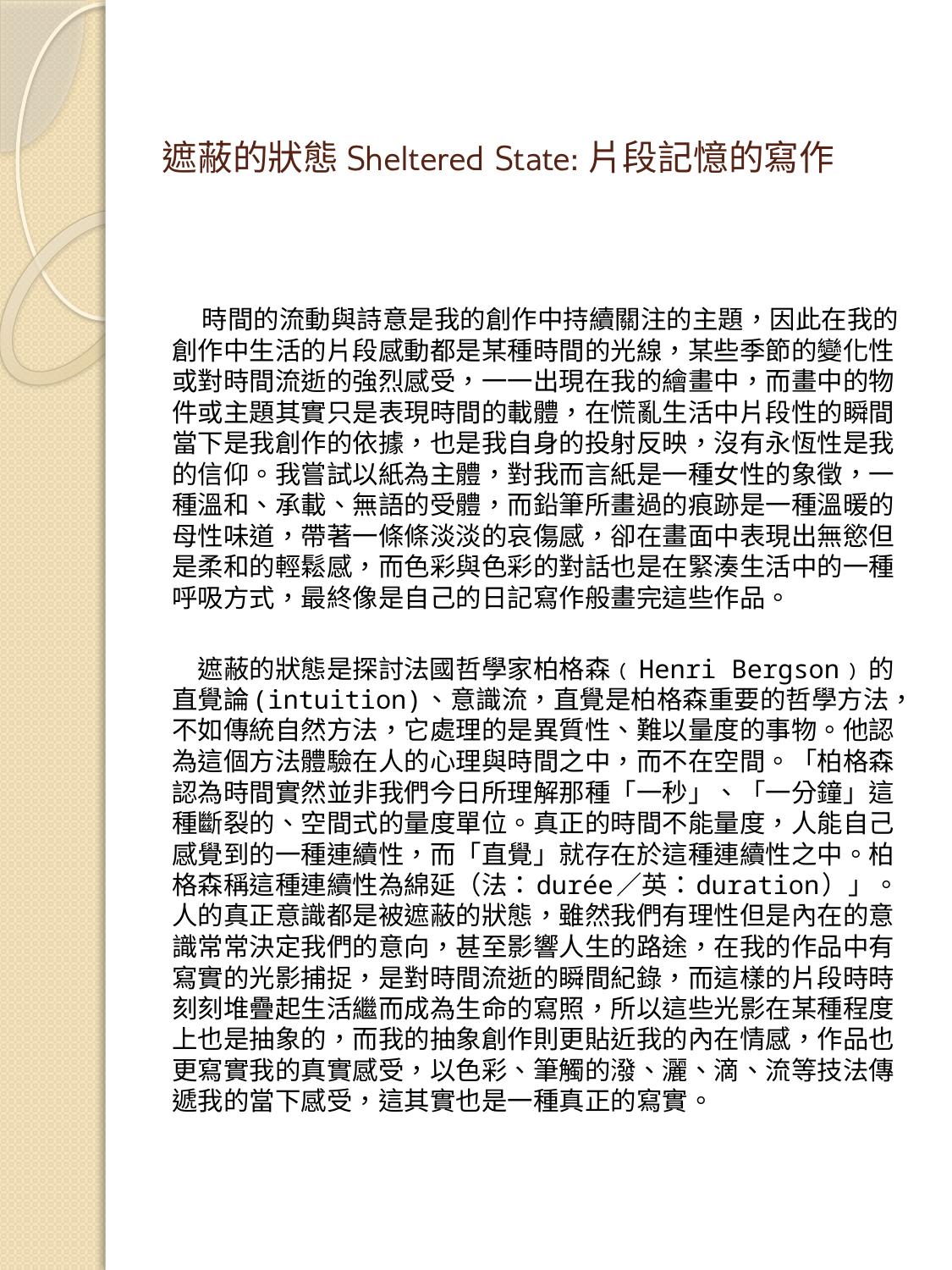

# 遮蔽的狀態Sheltered State:片段記憶的寫作
     時間的流動與詩意是我的創作中持續關注的主題，因此在我的創作中生活的片段感動都是某種時間的光線，某些季節的變化性或對時間流逝的強烈感受，一一出現在我的繪畫中，而畫中的物件或主題其實只是表現時間的載體，在慌亂生活中片段性的瞬間當下是我創作的依據，也是我自身的投射反映，沒有永恆性是我的信仰。我嘗試以紙為主體，對我而言紙是一種女性的象徵，一種溫和、承載、無語的受體，而鉛筆所畫過的痕跡是一種溫暖的母性味道，帶著一條條淡淡的哀傷感，卻在畫面中表現出無慾但是柔和的輕鬆感，而色彩與色彩的對話也是在緊湊生活中的一種呼吸方式，最終像是自己的日記寫作般畫完這些作品。

    遮蔽的狀態是探討法國哲學家柏格森﹙Henri Bergson﹚的直覺論(intuition)、意識流，直覺是柏格森重要的哲學方法，不如傳統自然方法，它處理的是異質性、難以量度的事物。他認為這個方法體驗在人的心理與時間之中，而不在空間。「柏格森認為時間實然並非我們今日所理解那種「一秒」、「一分鐘」這種斷裂的、空間式的量度單位。真正的時間不能量度，人能自己感覺到的一種連續性，而「直覺」就存在於這種連續性之中。柏格森稱這種連續性為綿延（法：durée／英：duration）」。人的真正意識都是被遮蔽的狀態，雖然我們有理性但是內在的意識常常決定我們的意向，甚至影響人生的路途，在我的作品中有寫實的光影捕捉，是對時間流逝的瞬間紀錄，而這樣的片段時時刻刻堆疊起生活繼而成為生命的寫照，所以這些光影在某種程度上也是抽象的，而我的抽象創作則更貼近我的內在情感，作品也更寫實我的真實感受，以色彩、筆觸的潑、灑、滴、流等技法傳遞我的當下感受，這其實也是一種真正的寫實。